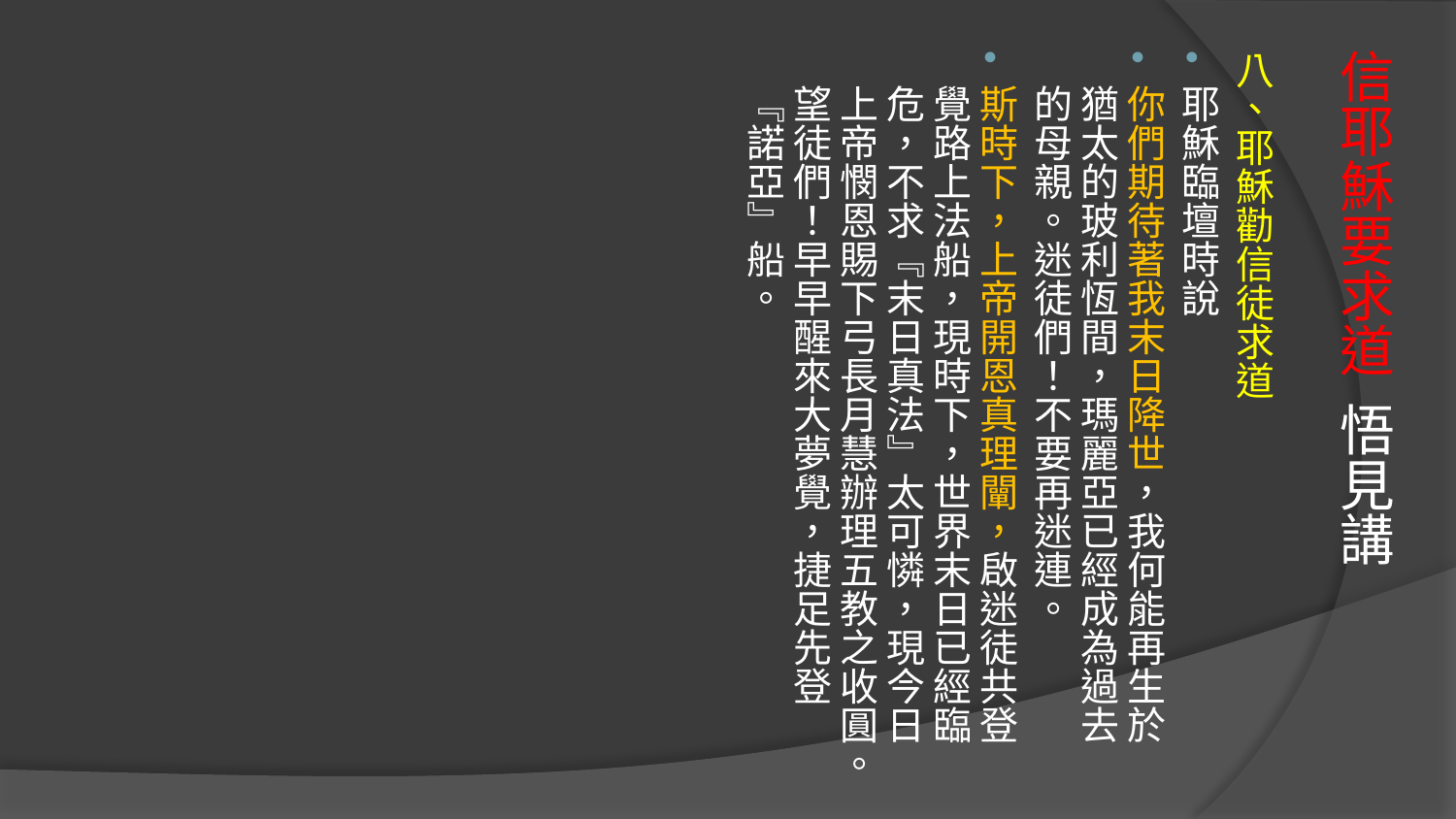

八、耶穌勸信徒求道
耶穌臨壇時說
你們期待著我末日降世，我何能再生於猶太的玻利恆間，瑪麗亞已經成為過去的母親。迷徒們！不要再迷連。
斯時下，上帝開恩真理闡，啟迷徒共登覺路上法船，現時下，世界末日已經臨危，不求『末日真法』太可憐，現今日上帝憫恩賜下弓長月慧辦理五教之收圓。望徒們！早早醒來大夢覺，捷足先登『諾亞』船。

# 信耶穌要求道  悟見講